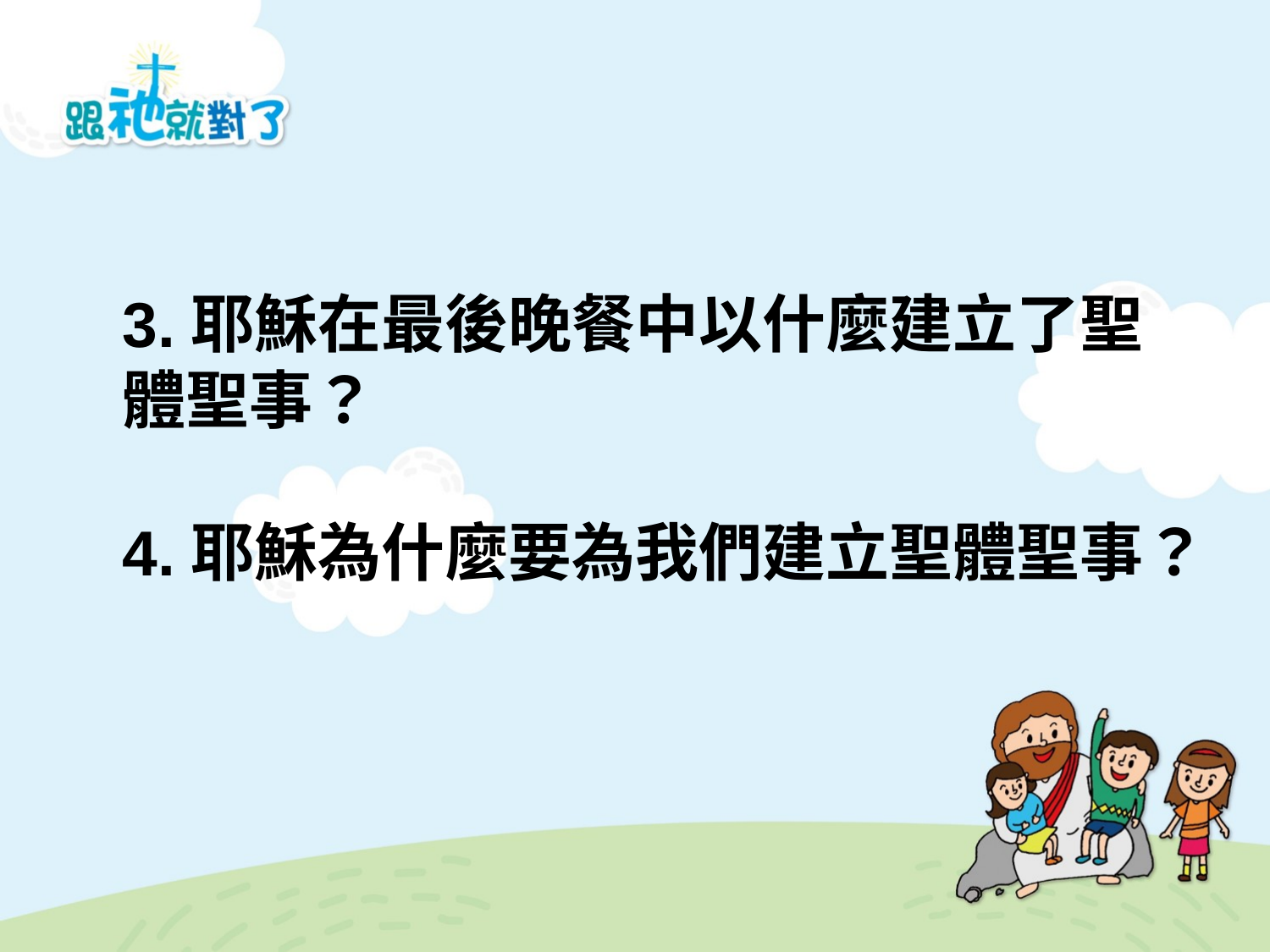

3.耶穌在最後晚餐中以什麼建立了聖體聖事？

4.耶穌為什麼要為我們建立聖體聖事？